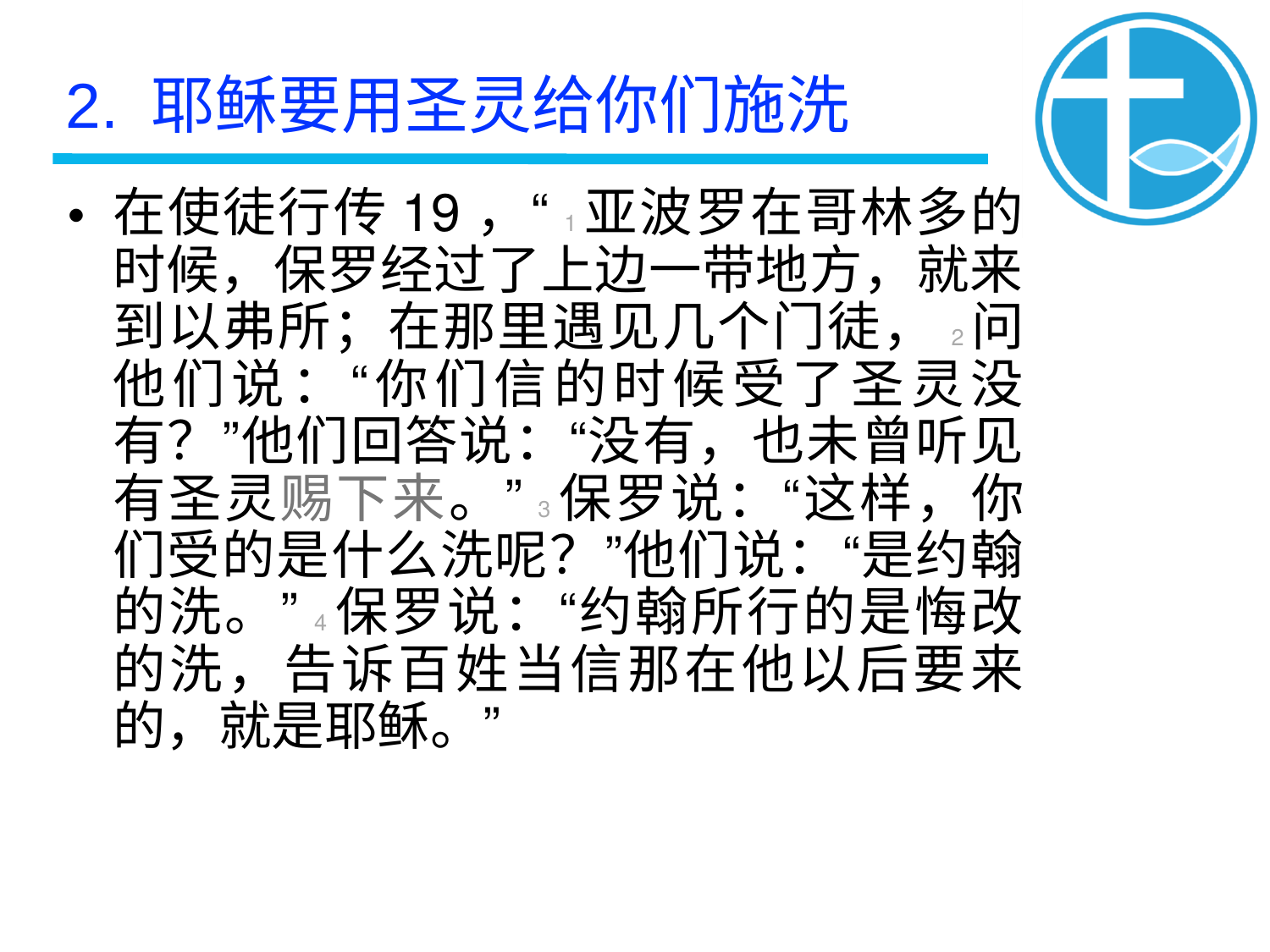

2. 耶稣要用圣灵给你们施洗
在使徒行传19，“1亚波罗在哥林多的时候，保罗经过了上边一带地方，就来到以弗所；在那里遇见几个门徒，2问他们说：“你们信的时候受了圣灵没有？”他们回答说：“没有，也未曾听见有圣灵赐下来。”3保罗说：“这样，你们受的是什么洗呢？”他们说：“是约翰的洗。”4保罗说：“约翰所行的是悔改的洗，告诉百姓当信那在他以后要来的，就是耶稣。”